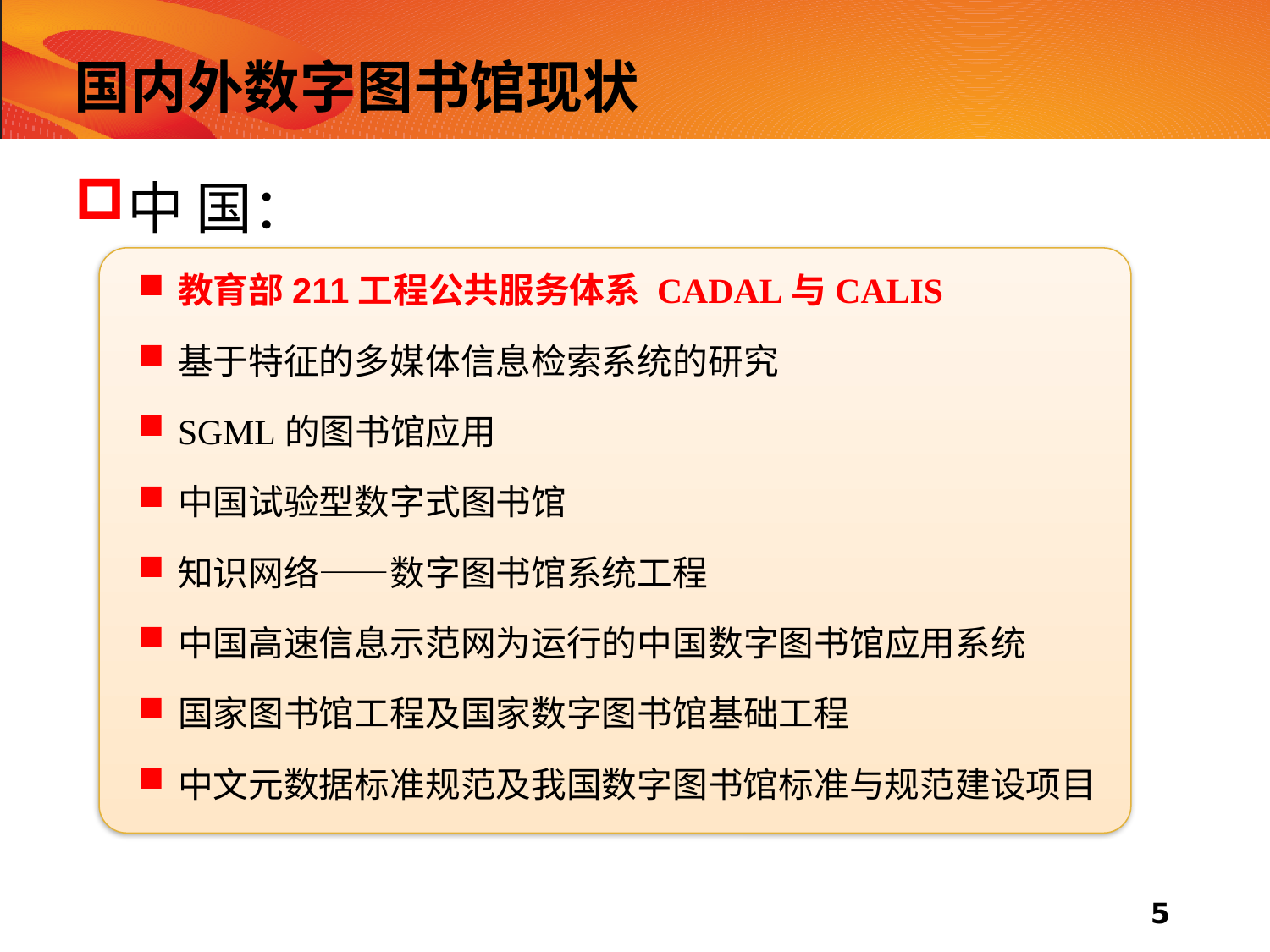

# 国内外数字图书馆现状
中 国：
教育部211工程公共服务体系 CADAL与CALIS
基于特征的多媒体信息检索系统的研究
SGML的图书馆应用
中国试验型数字式图书馆
知识网络——数字图书馆系统工程
中国高速信息示范网为运行的中国数字图书馆应用系统
国家图书馆工程及国家数字图书馆基础工程
中文元数据标准规范及我国数字图书馆标准与规范建设项目